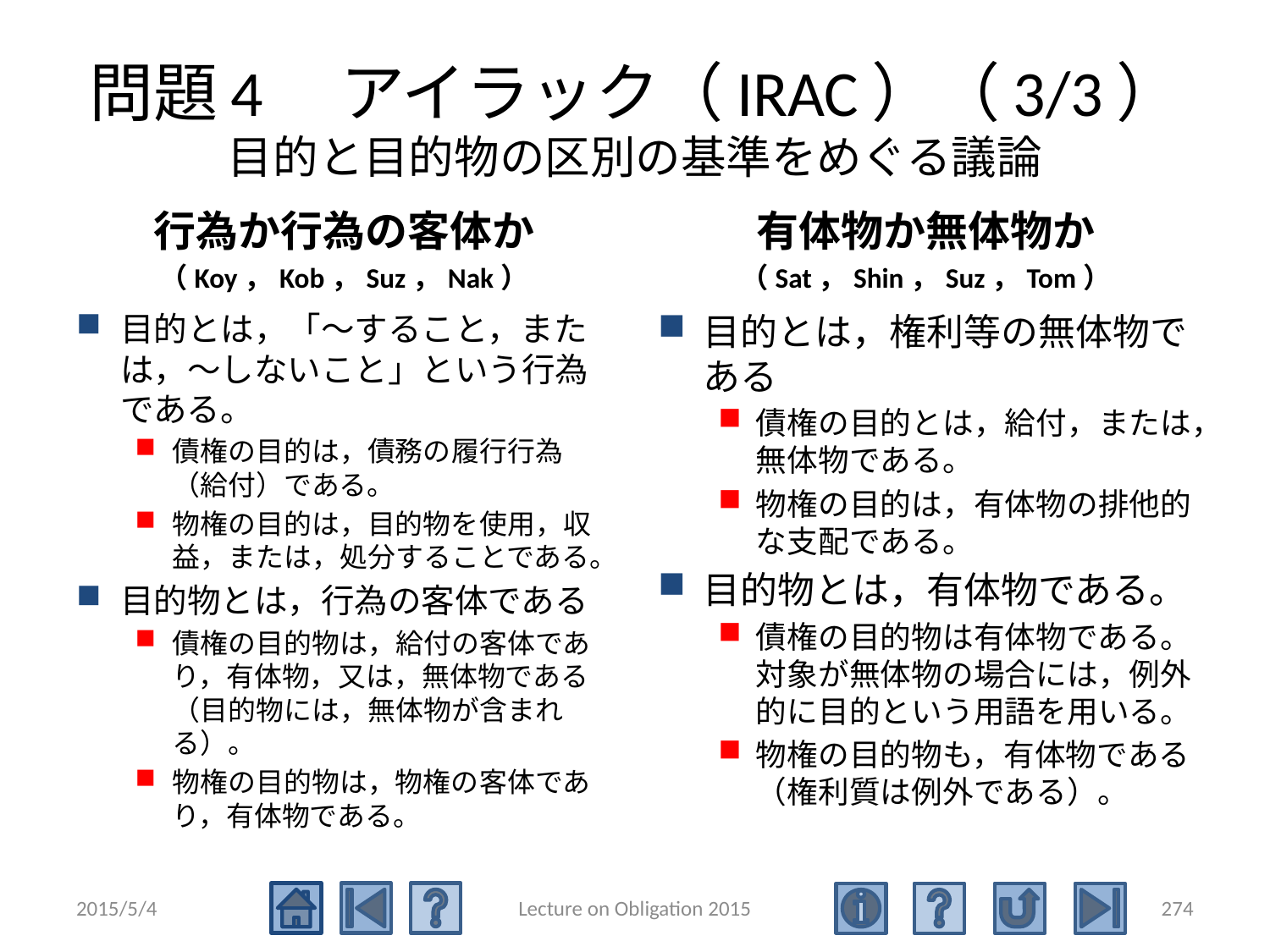

# 問題4　アイラック（IRAC）（3/3） 目的と目的物の区別の基準をめぐる議論
行為か行為の客体か
（Koy，Kob，Suz，Nak）
有体物か無体物か
（Sat，Shin，Suz，Tom）
目的とは，「～すること，または，～しないこと」という行為である。
債権の目的は，債務の履行行為（給付）である。
物権の目的は，目的物を使用，収益，または，処分することである。
目的物とは，行為の客体である
債権の目的物は，給付の客体であり，有体物，又は，無体物である（目的物には，無体物が含まれる）。
物権の目的物は，物権の客体であり，有体物である。
目的とは，権利等の無体物である
債権の目的とは，給付，または，無体物である。
物権の目的は，有体物の排他的な支配である。
目的物とは，有体物である。
債権の目的物は有体物である。対象が無体物の場合には，例外的に目的という用語を用いる。
物権の目的物も，有体物である（権利質は例外である）。
2015/5/4
Lecture on Obligation 2015
274